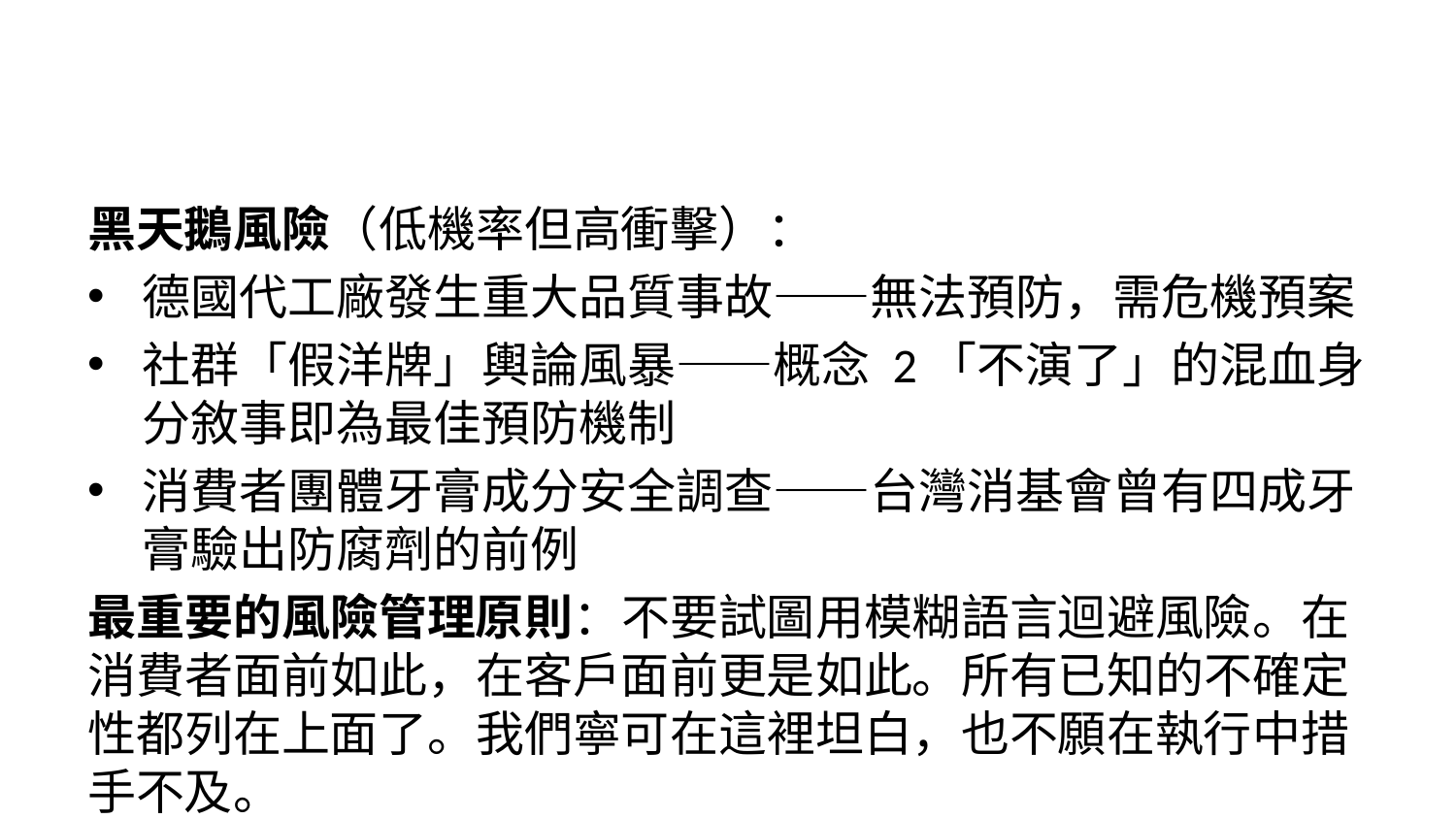

黑天鵝風險（低機率但高衝擊）：
德國代工廠發生重大品質事故——無法預防，需危機預案
社群「假洋牌」輿論風暴——概念 2「不演了」的混血身分敘事即為最佳預防機制
消費者團體牙膏成分安全調查——台灣消基會曾有四成牙膏驗出防腐劑的前例
最重要的風險管理原則：不要試圖用模糊語言迴避風險。在消費者面前如此，在客戶面前更是如此。所有已知的不確定性都列在上面了。我們寧可在這裡坦白，也不願在執行中措手不及。